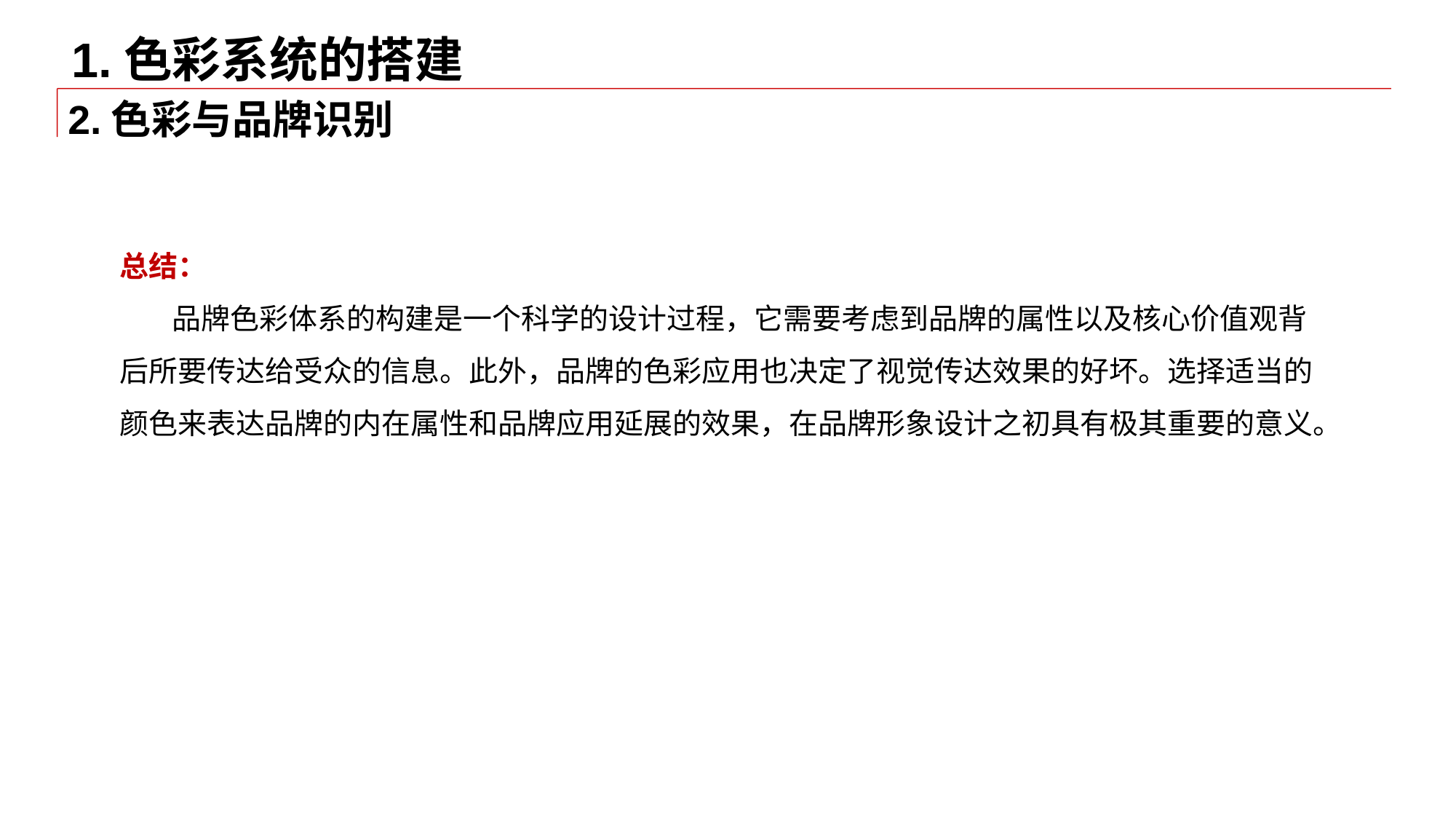

1.色彩系统的搭建
2.色彩与品牌识别

总结：
       品牌色彩体系的构建是一个科学的设计过程，它需要考虑到品牌的属性以及核心价值观背后所要传达给受众的信息。此外，品牌的色彩应用也决定了视觉传达效果的好坏。选择适当的颜色来表达品牌的内在属性和品牌应用延展的效果，在品牌形象设计之初具有极其重要的意义。